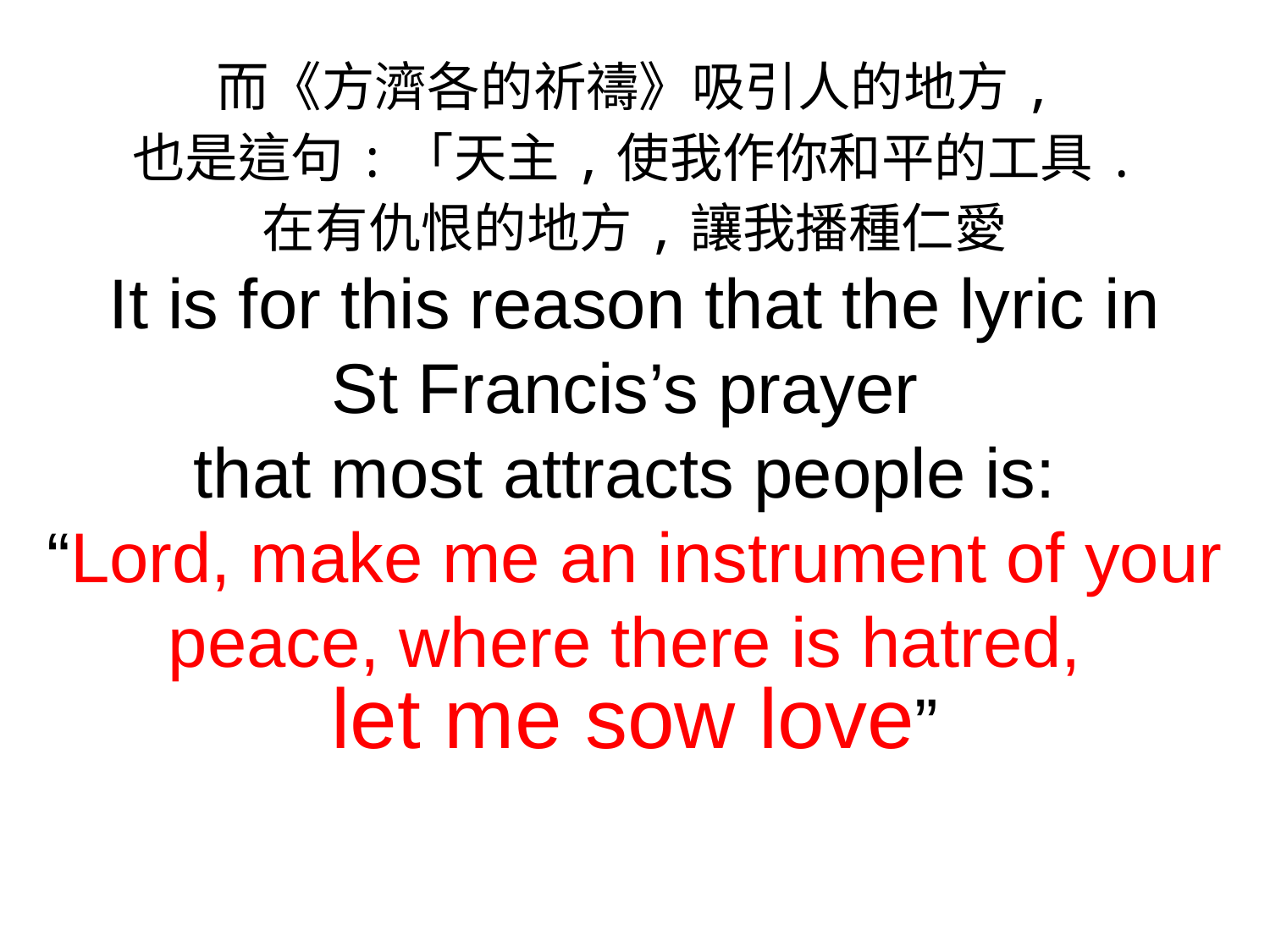

而《方濟各的祈禱》吸引人的地方,
也是這句:「天主,使我作你和平的工具.
在有仇恨的地方,讓我播種仁愛
 It is for this reason that the lyric in
St Francis’s prayer
that most attracts people is:
“Lord, make me an instrument of your peace, where there is hatred,
let me sow love”